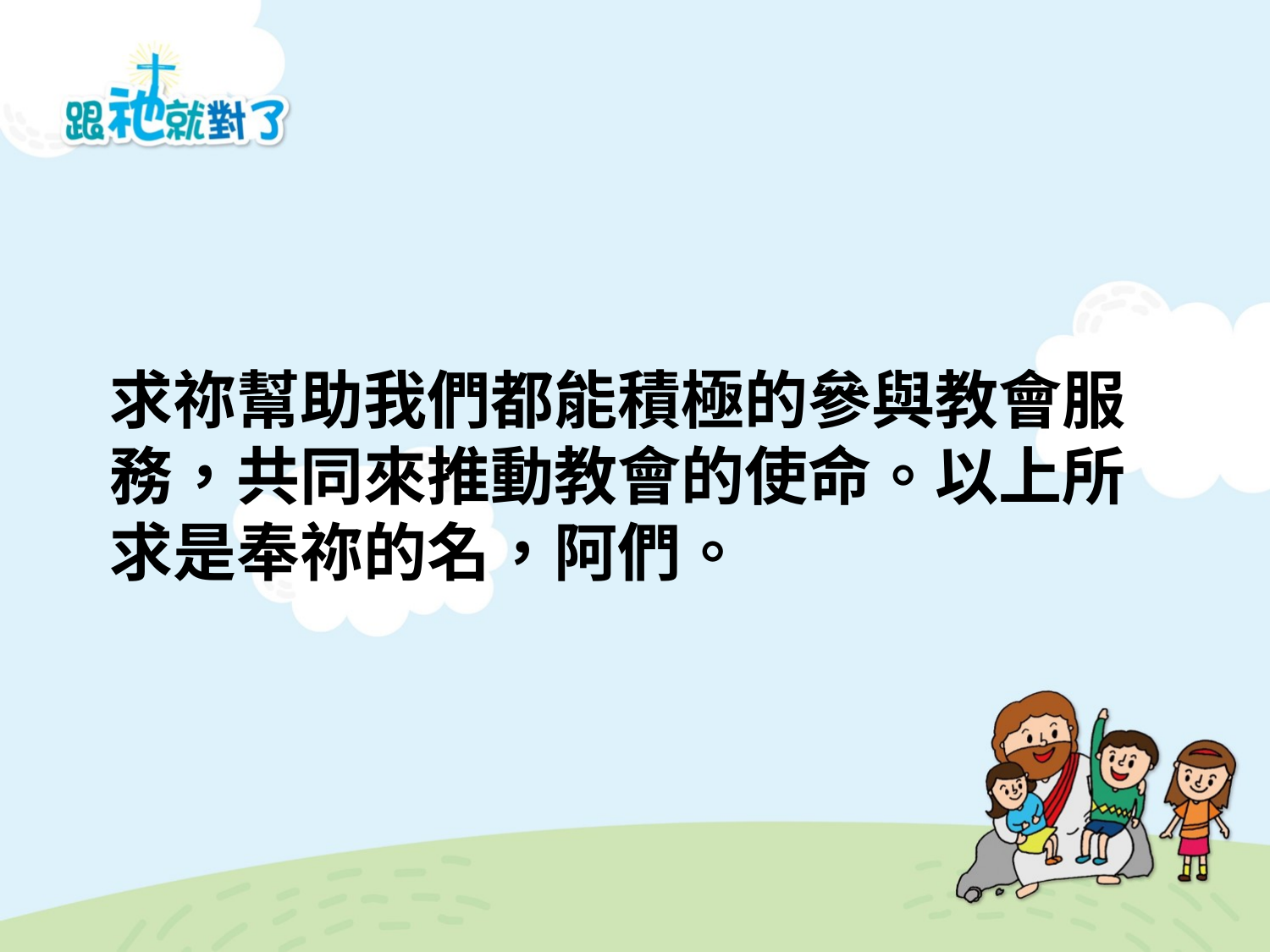

求祢幫助我們都能積極的參與教會服務，共同來推動教會的使命。以上所求是奉祢的名，阿們。